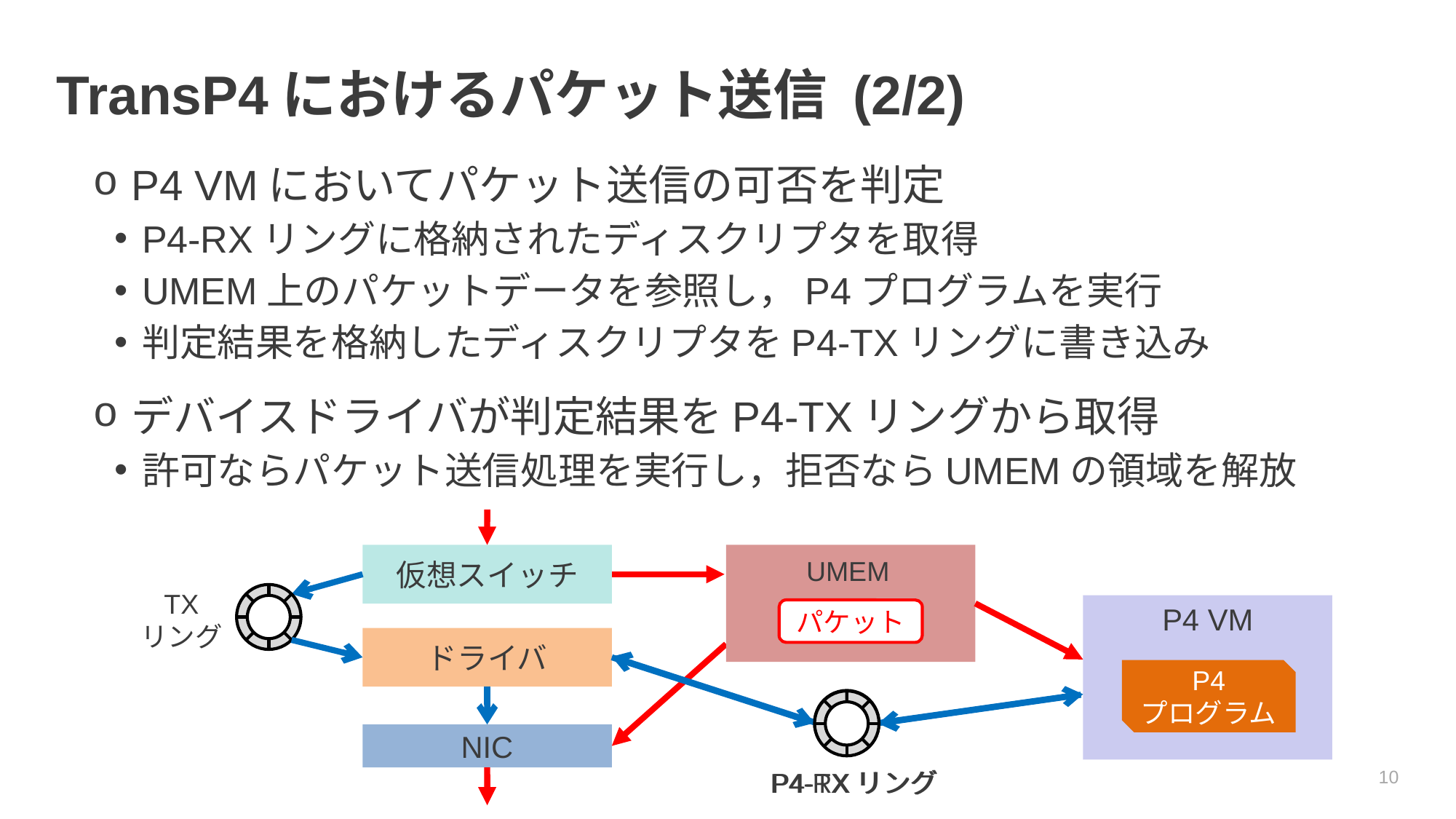

# TransP4におけるパケット送信 (2/2)
P4 VMにおいてパケット送信の可否を判定
P4-RXリングに格納されたディスクリプタを取得
UMEM上のパケットデータを参照し，P4プログラムを実行
判定結果を格納したディスクリプタをP4-TXリングに書き込み
デバイスドライバが判定結果をP4-TXリングから取得
許可ならパケット送信処理を実行し，拒否ならUMEMの領域を解放
仮想スイッチ

UMEM
TX
リング

P4 VM
P4
プログラム
パケット
ドライバ

NIC
 P4-RXリング
 P4-TXリング
10